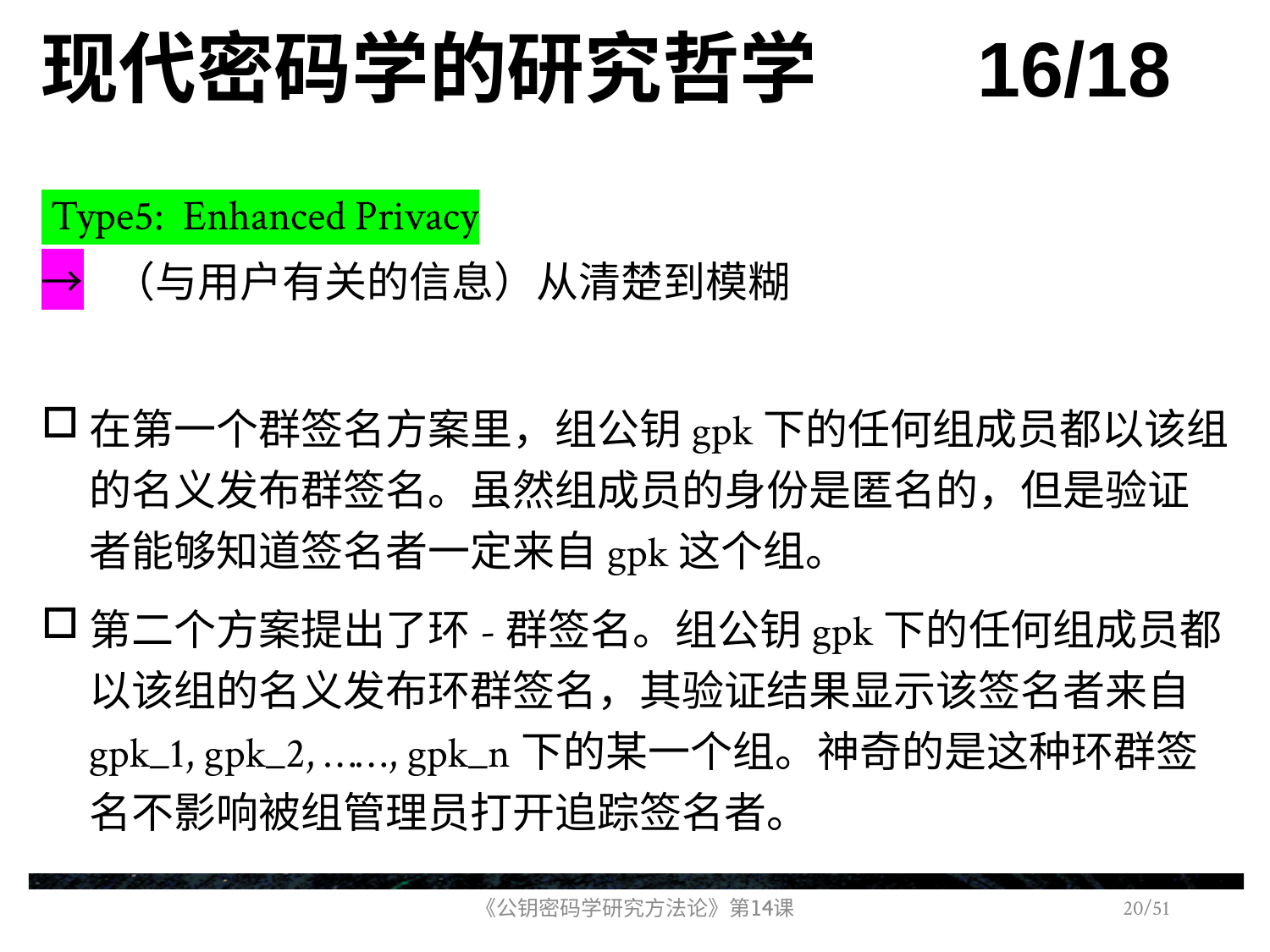

# 现代密码学的研究哲学        16/18
 Type5:  Enhanced Privacy
→  （与用户有关的信息）从清楚到模糊

在第一个群签名方案里，组公钥gpk下的任何组成员都以该组的名义发布群签名。虽然组成员的身份是匿名的，但是验证者能够知道签名者一定来自gpk这个组。
第二个方案提出了环-群签名。组公钥gpk下的任何组成员都以该组的名义发布环群签名，其验证结果显示该签名者来自gpk_1, gpk_2, ……, gpk_n下的某一个组。神奇的是这种环群签名不影响被组管理员打开追踪签名者。
《公钥密码学研究方法论》第14课
20/51